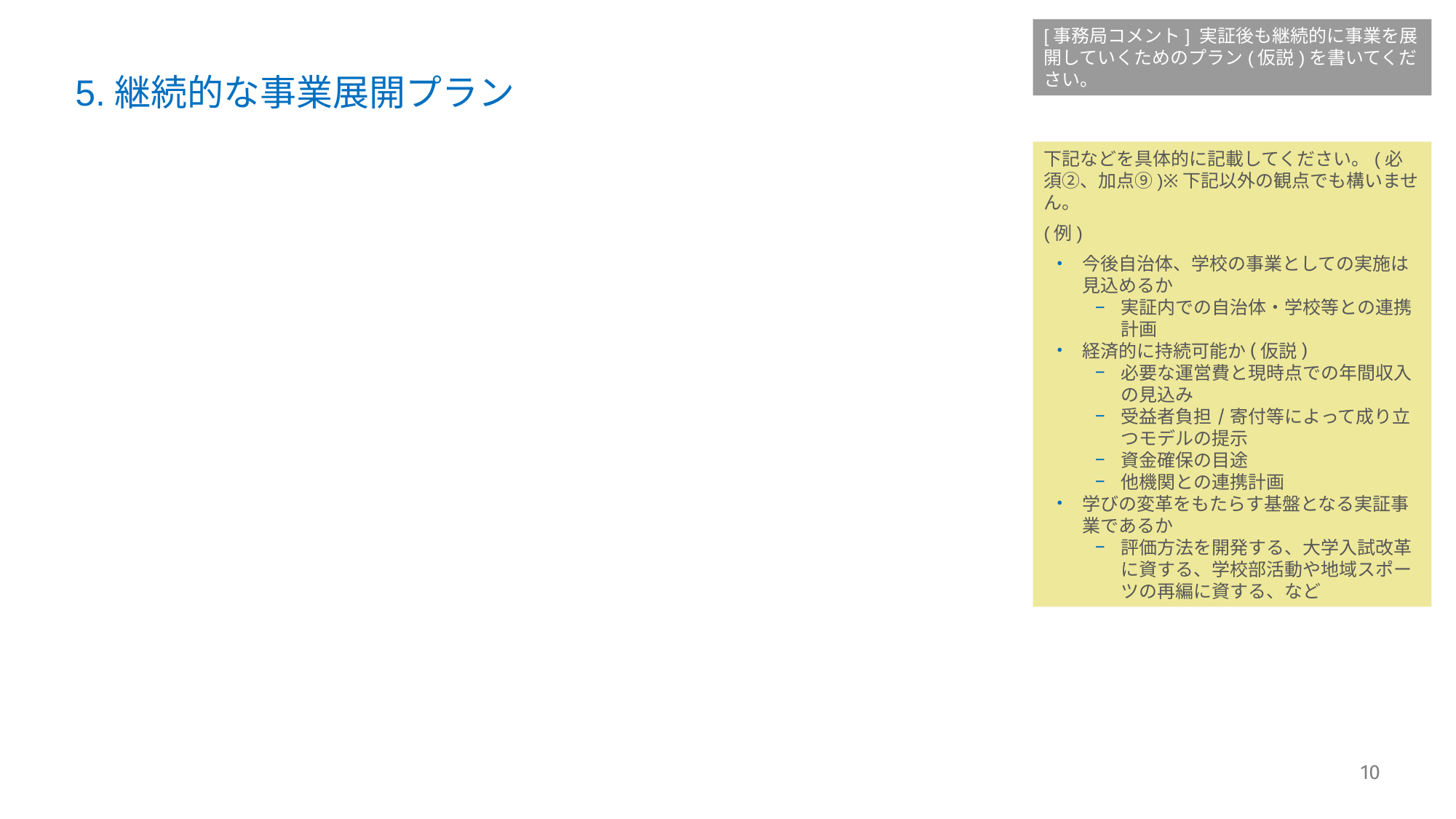

[事務局コメント] 実証後も継続的に事業を展開していくためのプラン(仮説)を書いてください。
# 5.継続的な事業展開プラン
下記などを具体的に記載してください。(必須②、加点⑨)※下記以外の観点でも構いません。
(例)
今後自治体、学校の事業としての実施は見込めるか
実証内での自治体・学校等との連携計画
経済的に持続可能か(仮説)
必要な運営費と現時点での年間収入の見込み
受益者負担/寄付等によって成り立つモデルの提示
資金確保の目途
他機関との連携計画
学びの変革をもたらす基盤となる実証事業であるか
評価方法を開発する、大学入試改革に資する、学校部活動や地域スポーツの再編に資する、など